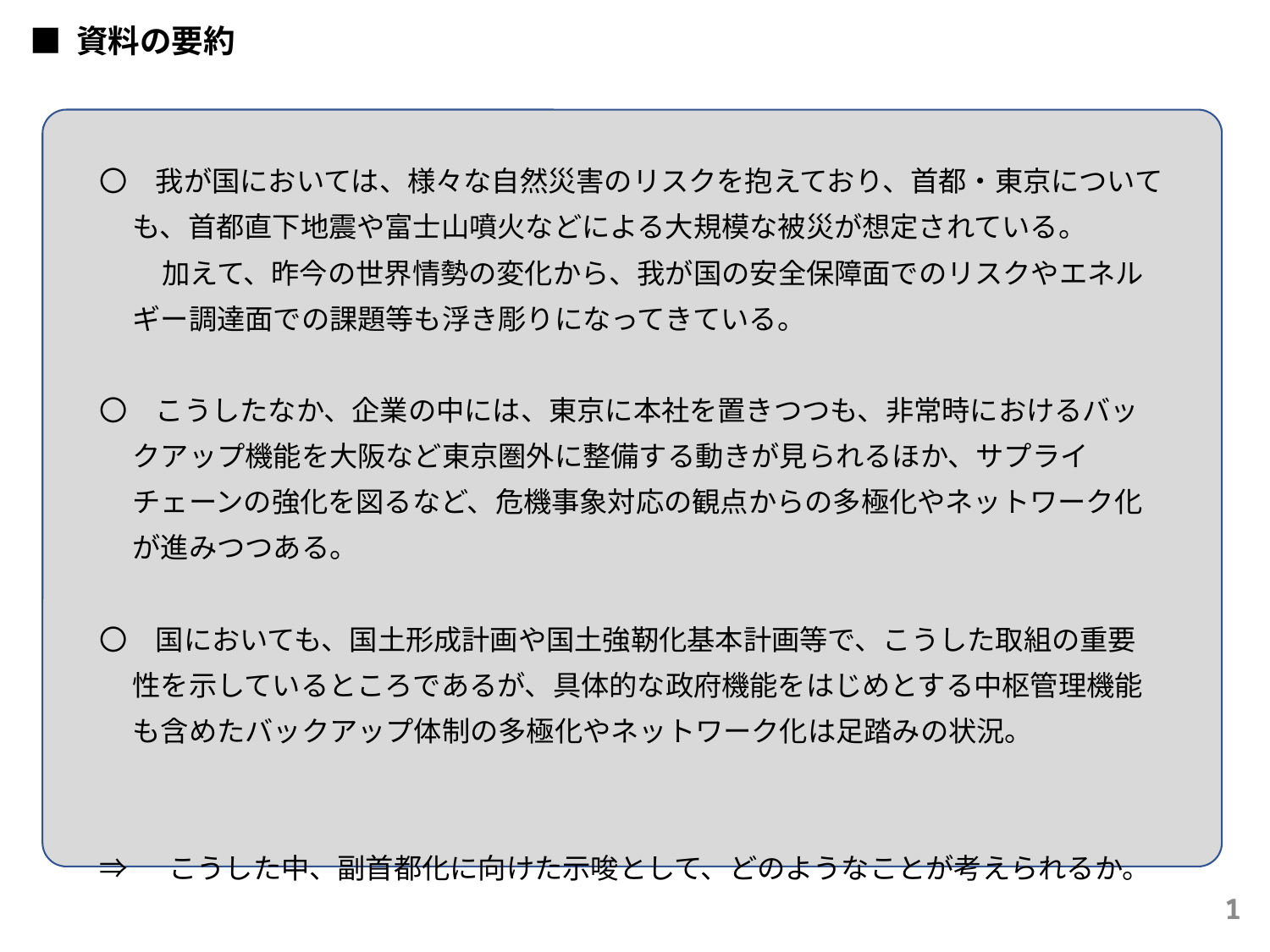

■ 資料の要約
〇　我が国においては、様々な自然災害のリスクを抱えており、首都・東京についても、首都直下地震や富士山噴火などによる大規模な被災が想定されている。
　　 加えて、昨今の世界情勢の変化から、我が国の安全保障面でのリスクやエネルギー調達面での課題等も浮き彫りになってきている。

〇　こうしたなか、企業の中には、東京に本社を置きつつも、非常時におけるバックアップ機能を大阪など東京圏外に整備する動きが見られるほか、サプライチェーンの強化を図るなど、危機事象対応の観点からの多極化やネットワーク化が進みつつある。

〇　国においても、国土形成計画や国土強靭化基本計画等で、こうした取組の重要性を示しているところであるが、具体的な政府機能をはじめとする中枢管理機能も含めたバックアップ体制の多極化やネットワーク化は足踏みの状況。

⇒ 　こうした中、副首都化に向けた示唆として、どのようなことが考えられるか。

1